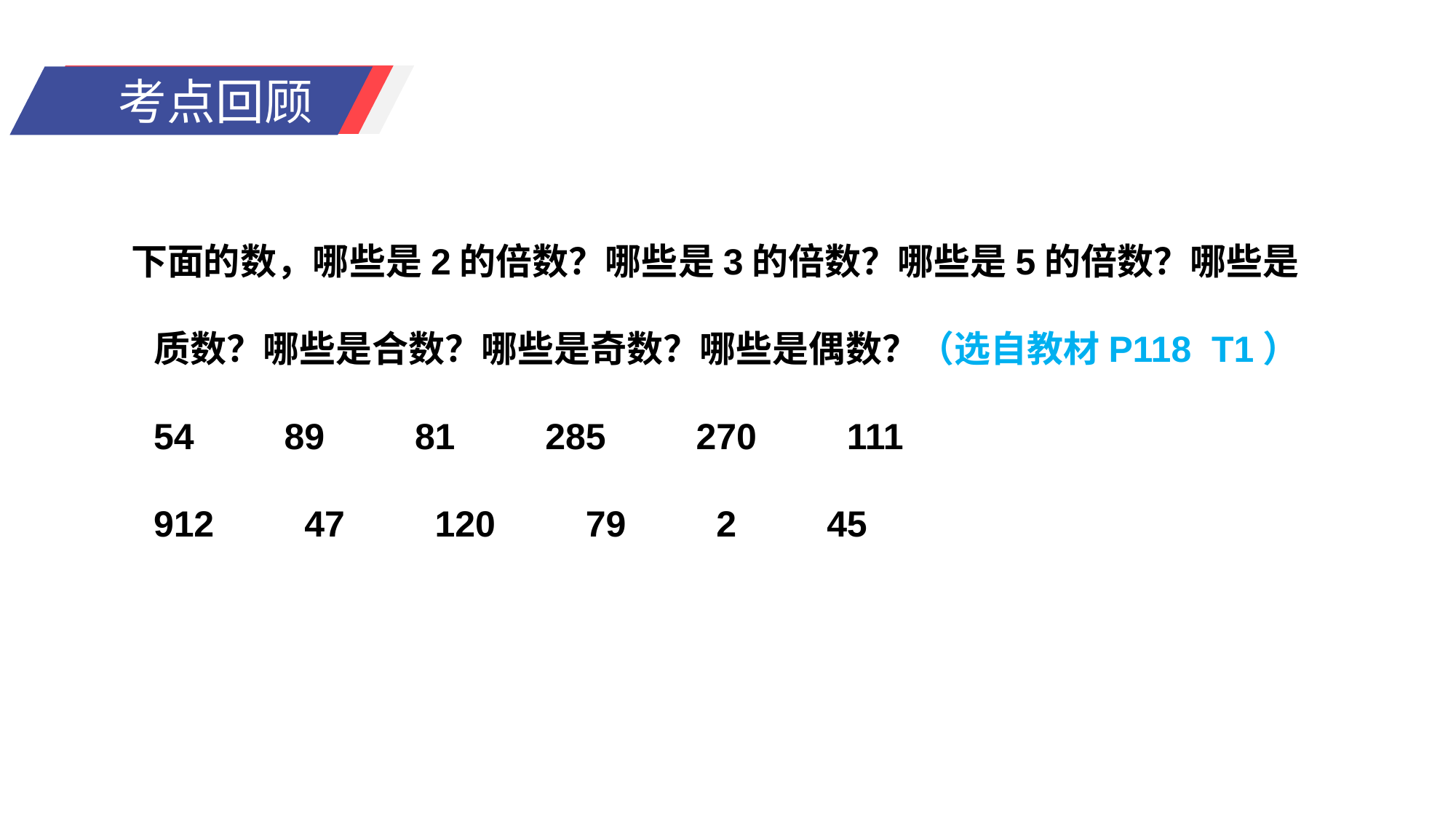

下面的数，哪些是2的倍数？哪些是3的倍数？哪些是5的倍数？哪些是质数？哪些是合数？哪些是奇数？哪些是偶数？（选自教材P118  T1）
54　　89　　81　　285　　270　　111
912　　47　　120　　79　　2　　45